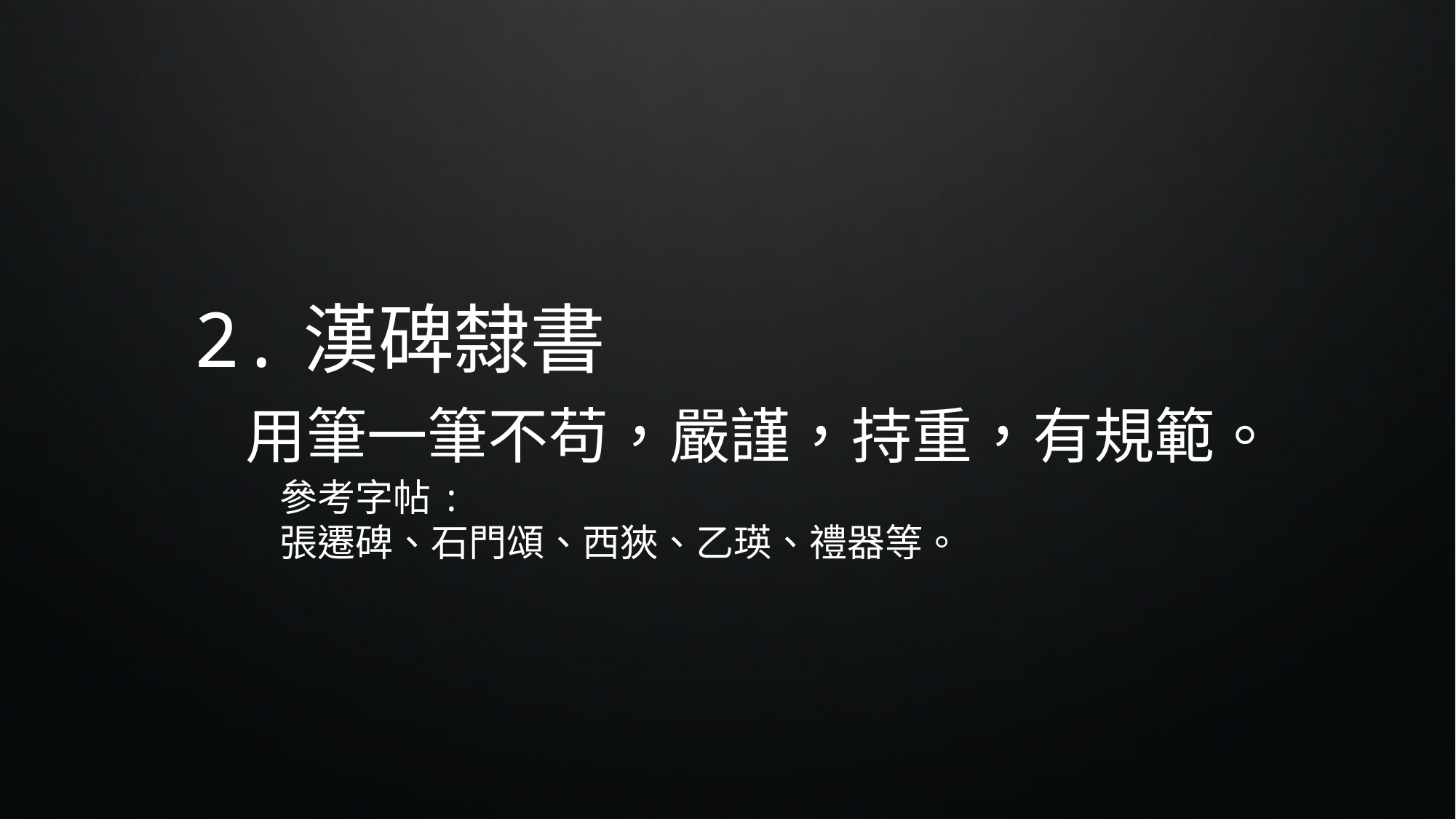

2.漢碑隸書
  用筆一筆不苟，嚴謹，持重，有規範。
         參考字帖:
         張遷碑、石門頌、西狹、乙瑛、禮器等。